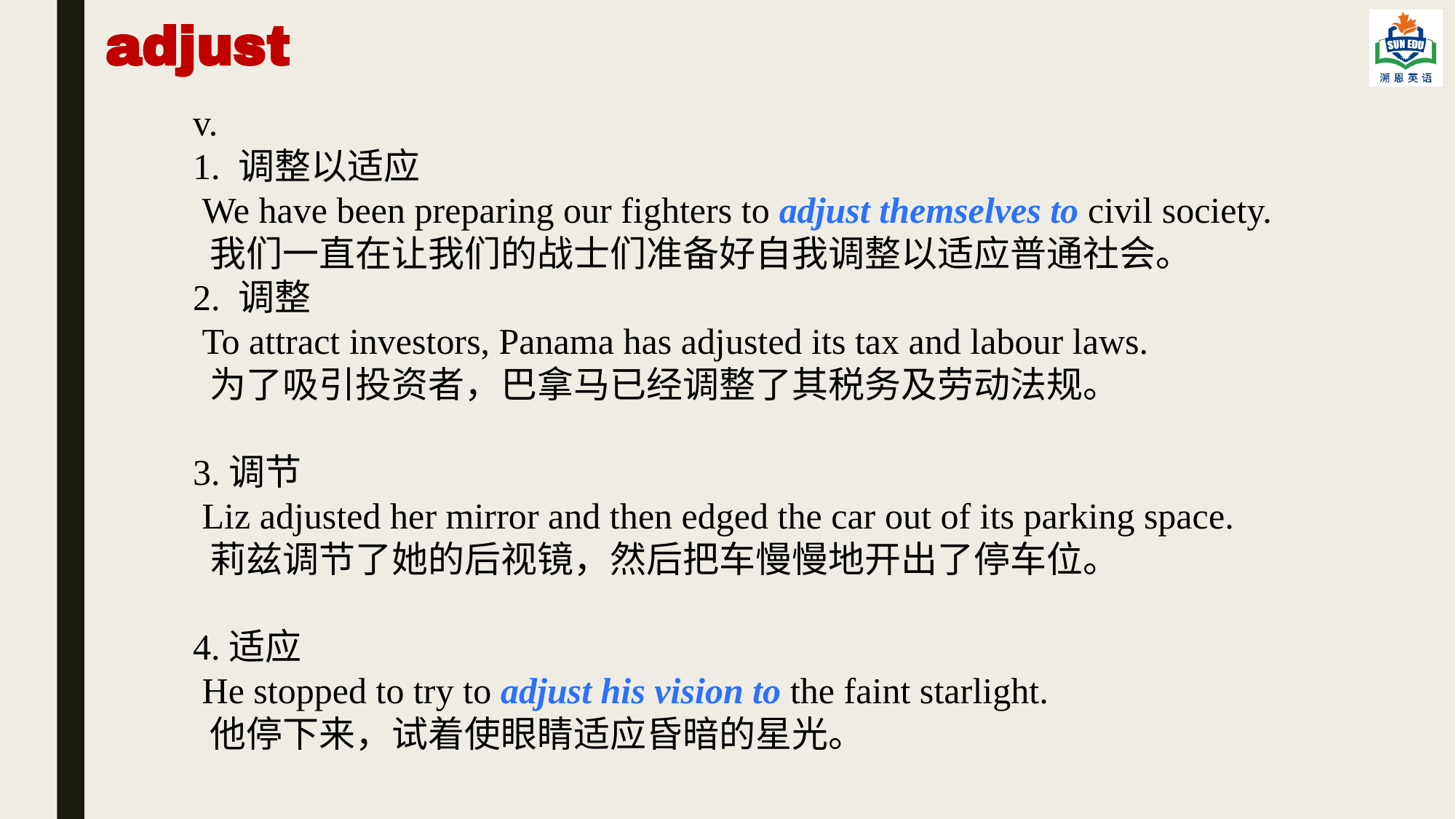

adjust
v.
1. 调整以适应
 We have been preparing our fighters to adjust themselves to civil society.
 我们一直在让我们的战士们准备好自我调整以适应普通社会。
2. 调整
 To attract investors, Panama has adjusted its tax and labour laws.
 为了吸引投资者，巴拿马已经调整了其税务及劳动法规。

3.调节
 Liz adjusted her mirror and then edged the car out of its parking space.
 莉兹调节了她的后视镜，然后把车慢慢地开出了停车位。

4.适应
 He stopped to try to adjust his vision to the faint starlight.
 他停下来，试着使眼睛适应昏暗的星光。